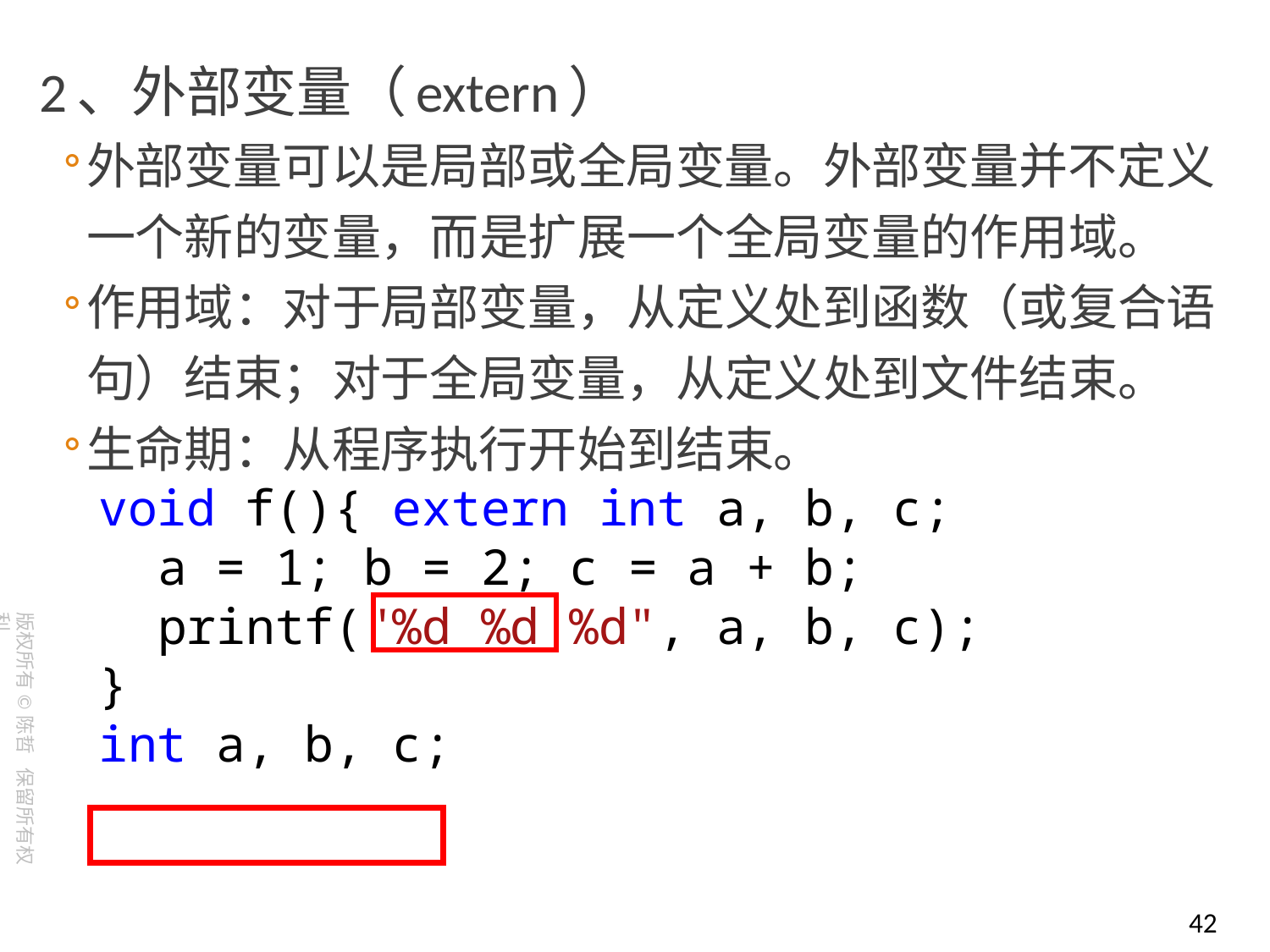

2、外部变量（extern）
外部变量可以是局部或全局变量。外部变量并不定义一个新的变量，而是扩展一个全局变量的作用域。
作用域：对于局部变量，从定义处到函数（或复合语句）结束；对于全局变量，从定义处到文件结束。
生命期：从程序执行开始到结束。
  void f(){ extern int a, b, c;
    a = 1; b = 2; c = a + b;
    printf("%d %d %d", a, b, c);
  }
  int a, b, c;

42